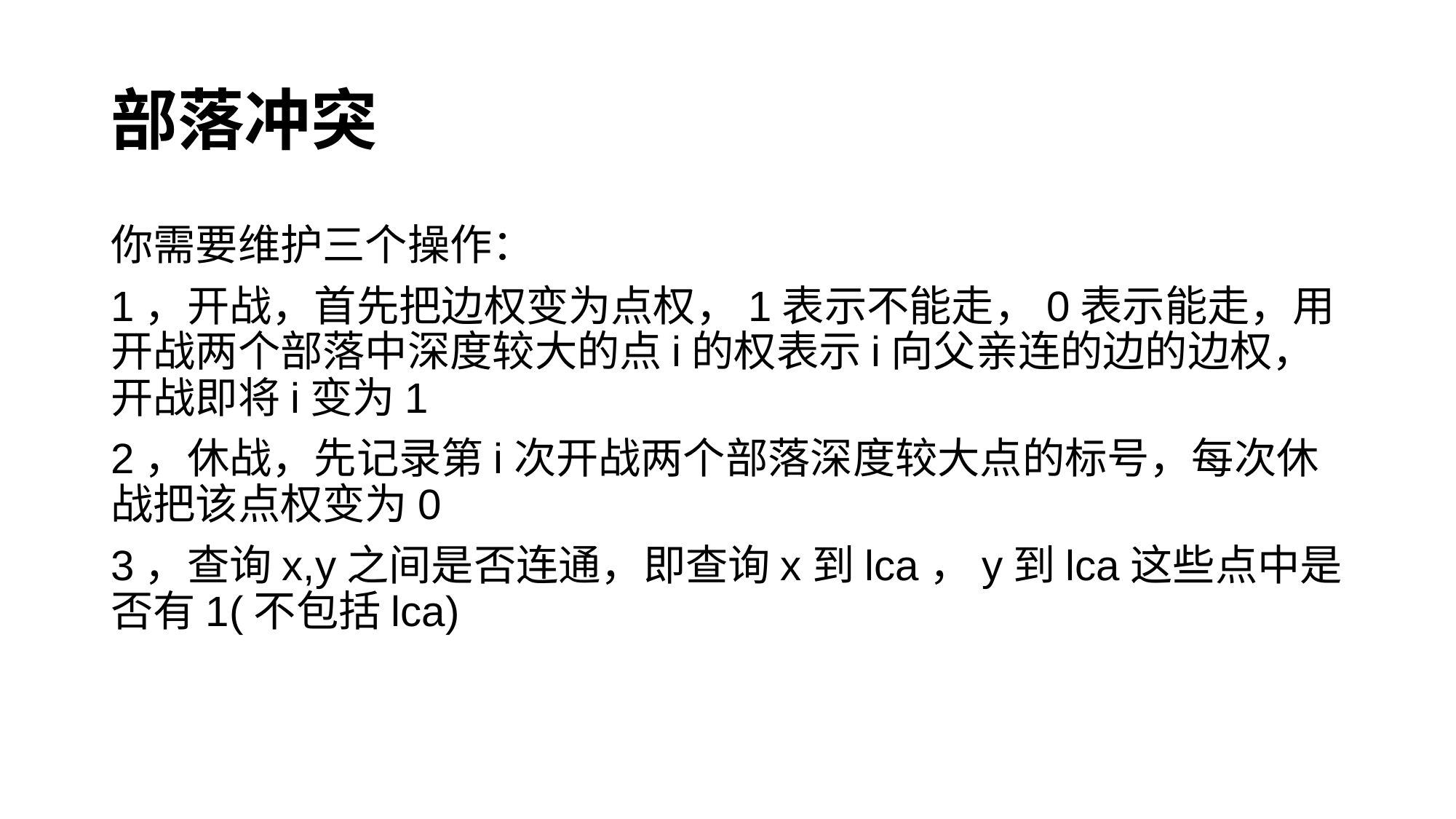

# 部落冲突
你需要维护三个操作：
1，开战，首先把边权变为点权，1表示不能走，0表示能走，用开战两个部落中深度较大的点i的权表示i向父亲连的边的边权，开战即将i变为1
2，休战，先记录第i次开战两个部落深度较大点的标号，每次休战把该点权变为0
3，查询x,y之间是否连通，即查询x到lca，y到lca这些点中是否有1(不包括lca)